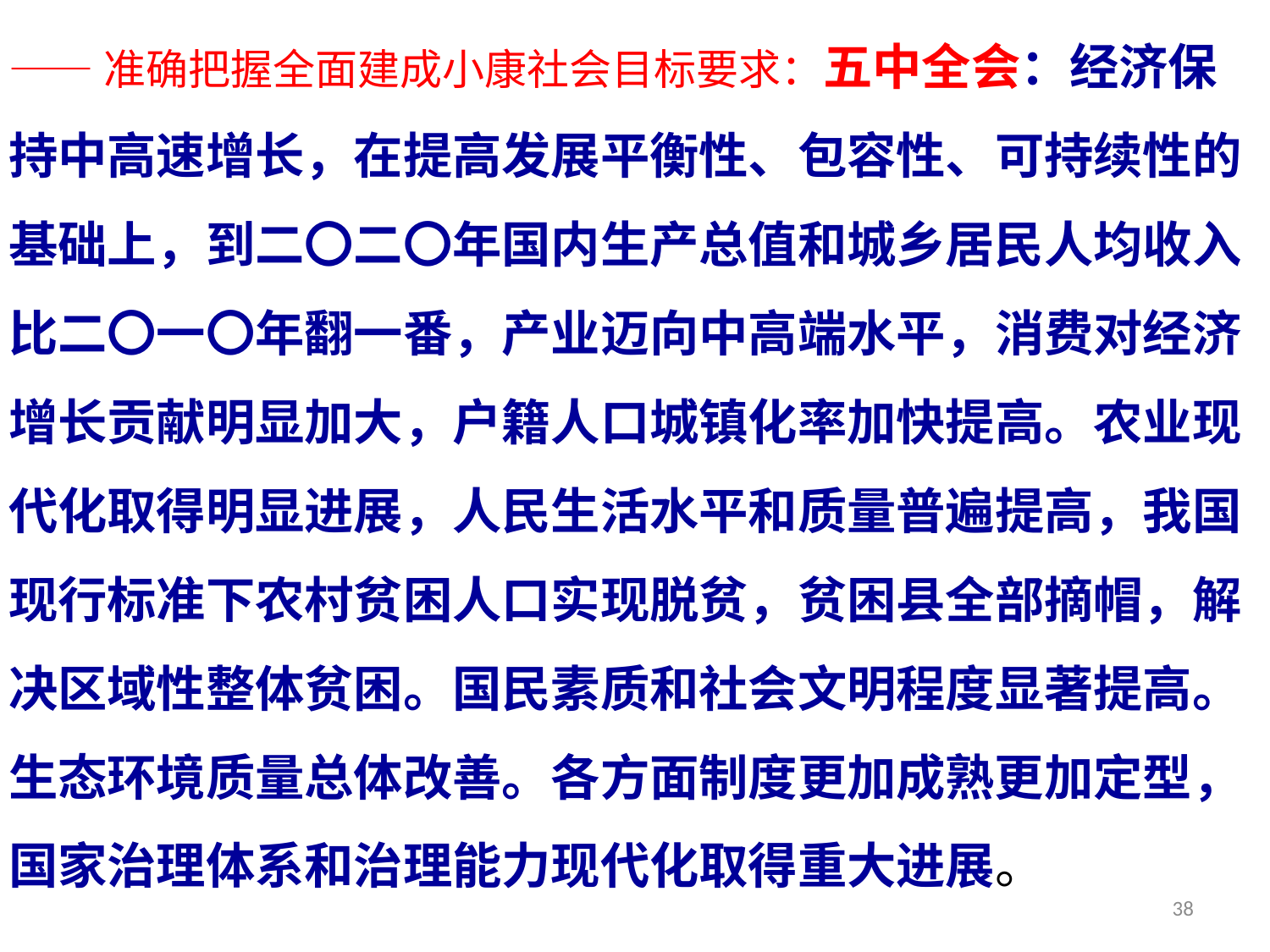

——准确把握全面建成小康社会目标要求：五中全会：经济保持中高速增长，在提高发展平衡性、包容性、可持续性的基础上，到二〇二〇年国内生产总值和城乡居民人均收入比二〇一〇年翻一番，产业迈向中高端水平，消费对经济增长贡献明显加大，户籍人口城镇化率加快提高。农业现代化取得明显进展，人民生活水平和质量普遍提高，我国现行标准下农村贫困人口实现脱贫，贫困县全部摘帽，解决区域性整体贫困。国民素质和社会文明程度显著提高。生态环境质量总体改善。各方面制度更加成熟更加定型，国家治理体系和治理能力现代化取得重大进展。
38